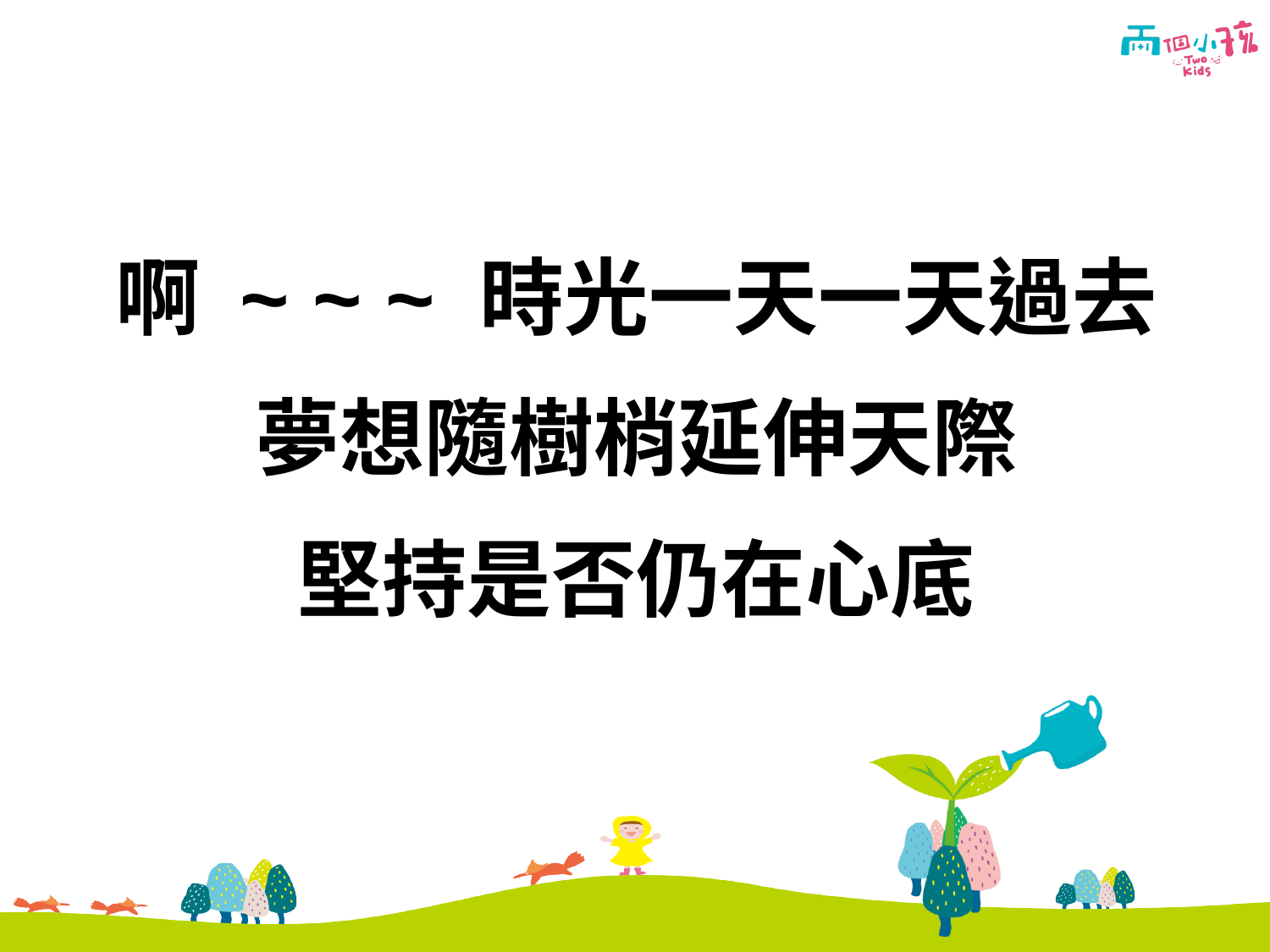

# 啊 ~ ~ ~ 時光一天一天過去 夢想隨樹梢延伸天際 堅持是否仍在心底